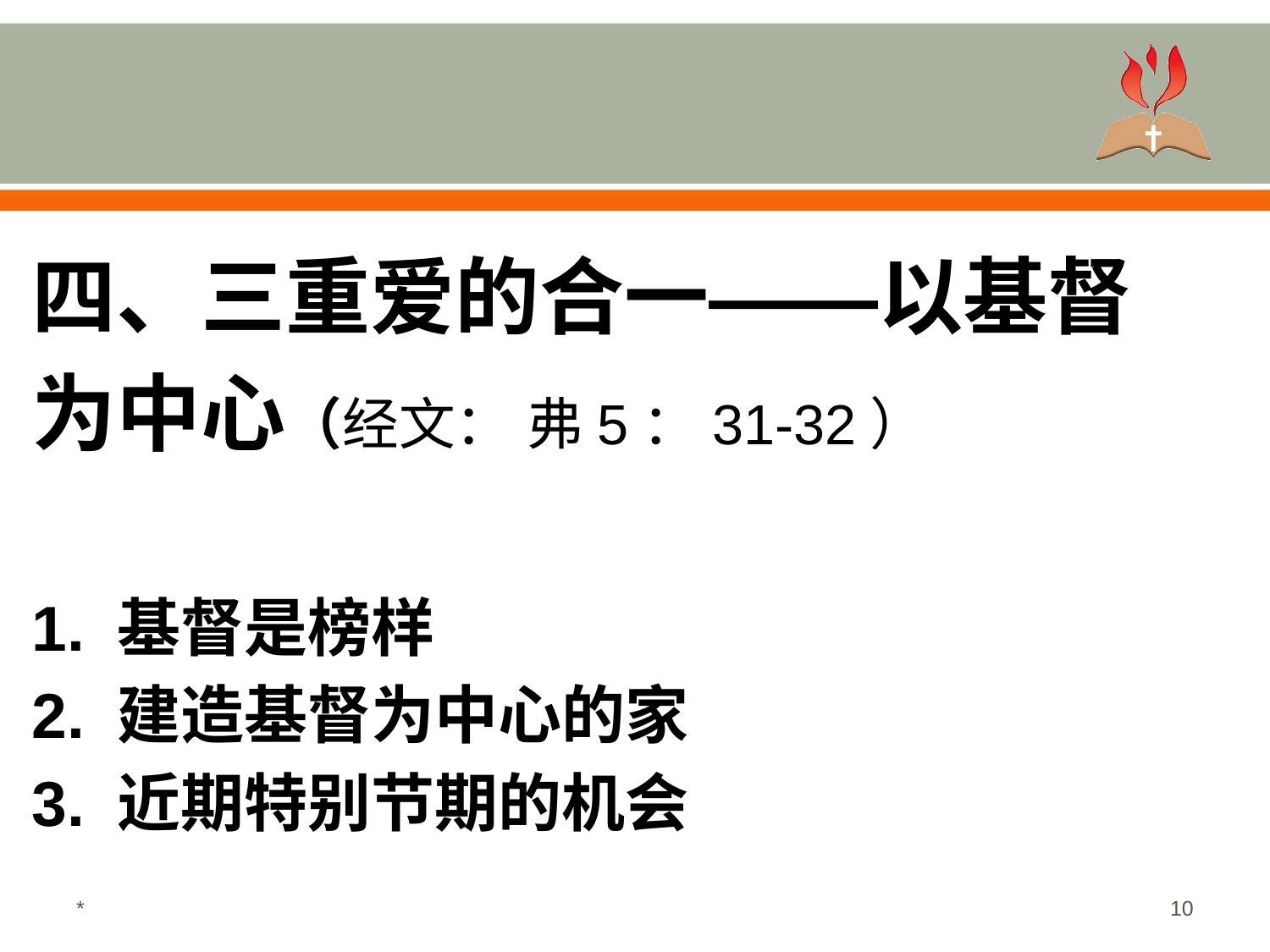

#
四、三重爱的合一——以基督为中心（经文： 弗5：31-32）

1. 基督是榜样
2. 建造基督为中心的家
3. 近期特别节期的机会

*
10